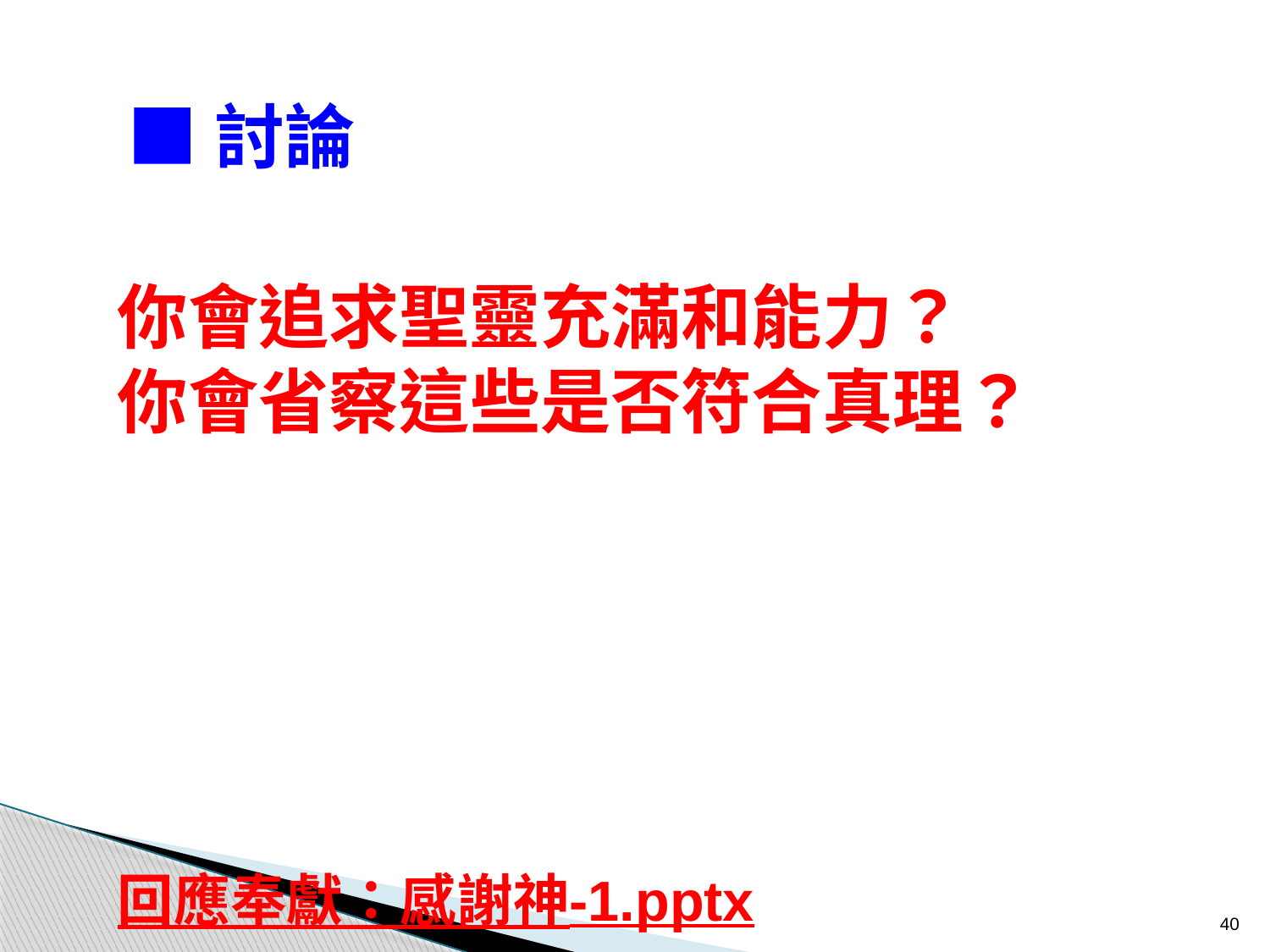

■討論
你會追求聖靈充滿和能力？
你會省察這些是否符合真理？

回應奉獻：感謝神-1.pptx
40